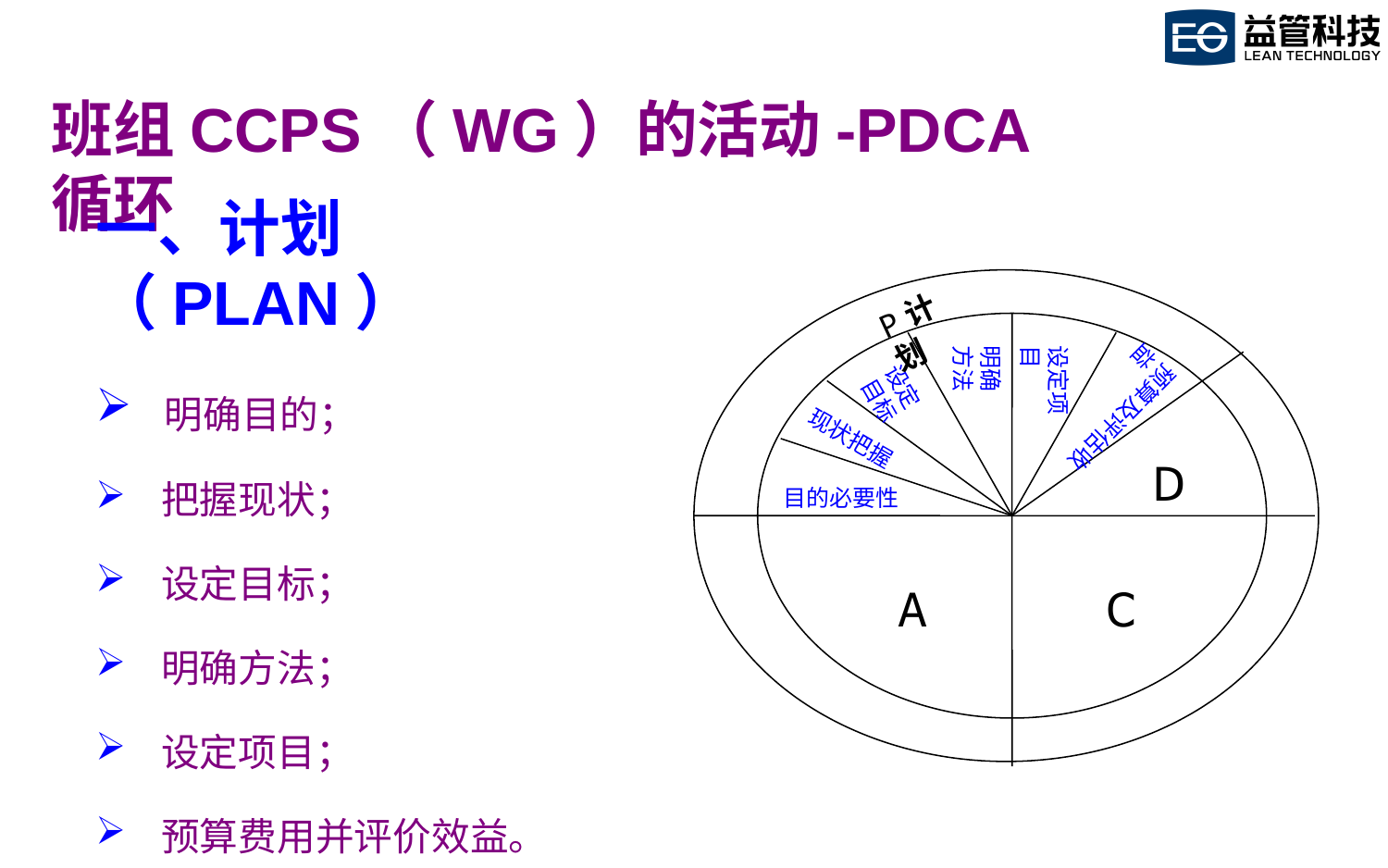

班组CCPS（WG）的活动-PDCA循环
一、计划（PLAN）
  明确目的；
   把握现状；
   设定目标；
   明确方法；
   设定项目；
   预算费用并评价效益。

P计划

明确方法

设定项目
预算及评估收益
设定目标

现状把握

D
目的必要性

A
C